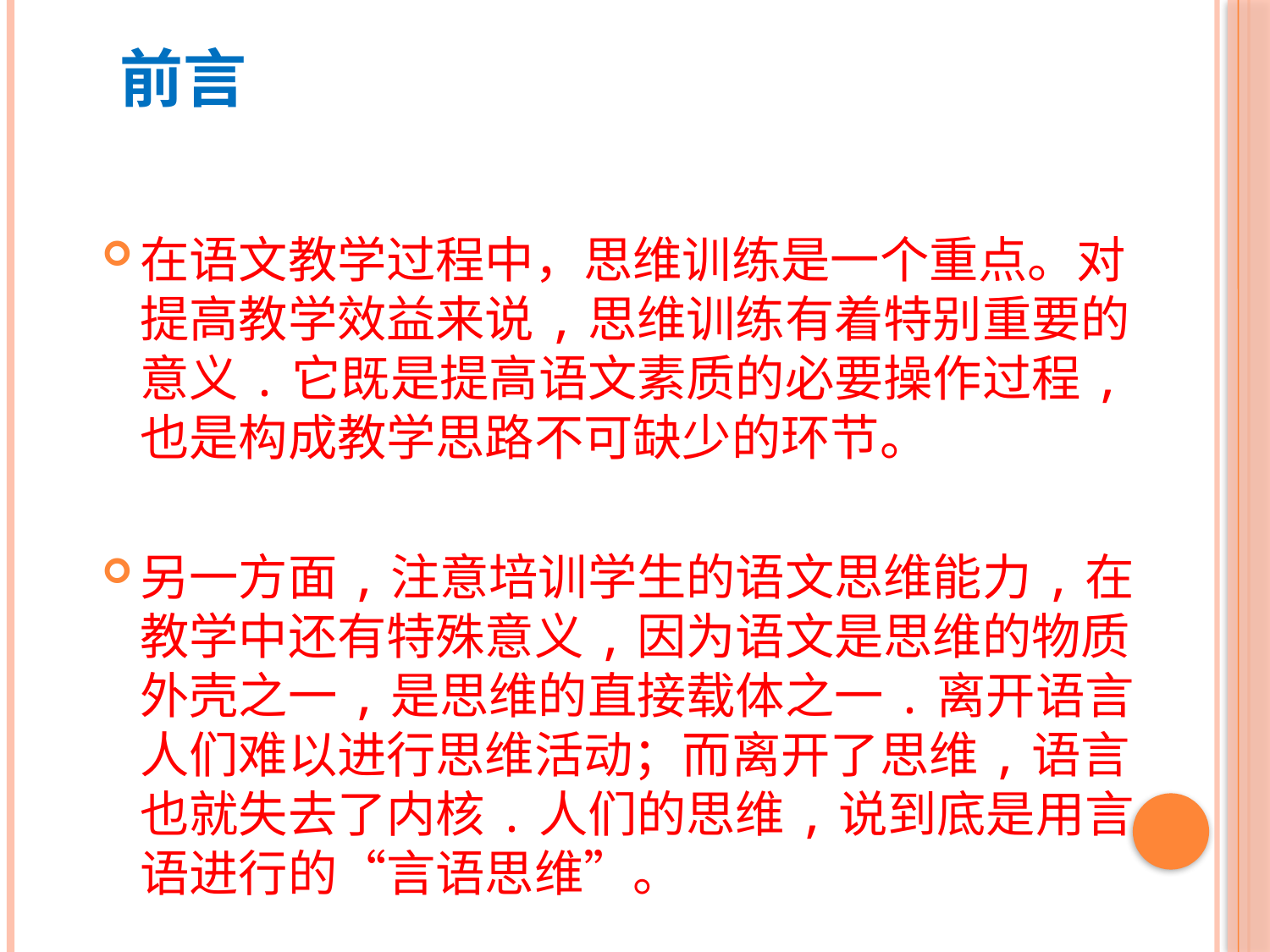

# 前言
在语文教学过程中，思维训练是一个重点。对提高教学效益来说,思维训练有着特别重要的意义.它既是提高语文素质的必要操作过程,也是构成教学思路不可缺少的环节。

另一方面,注意培训学生的语文思维能力,在教学中还有特殊意义,因为语文是思维的物质外壳之一,是思维的直接载体之一.离开语言人们难以进行思维活动；而离开了思维,语言也就失去了内核.人们的思维,说到底是用言语进行的“言语思维”。